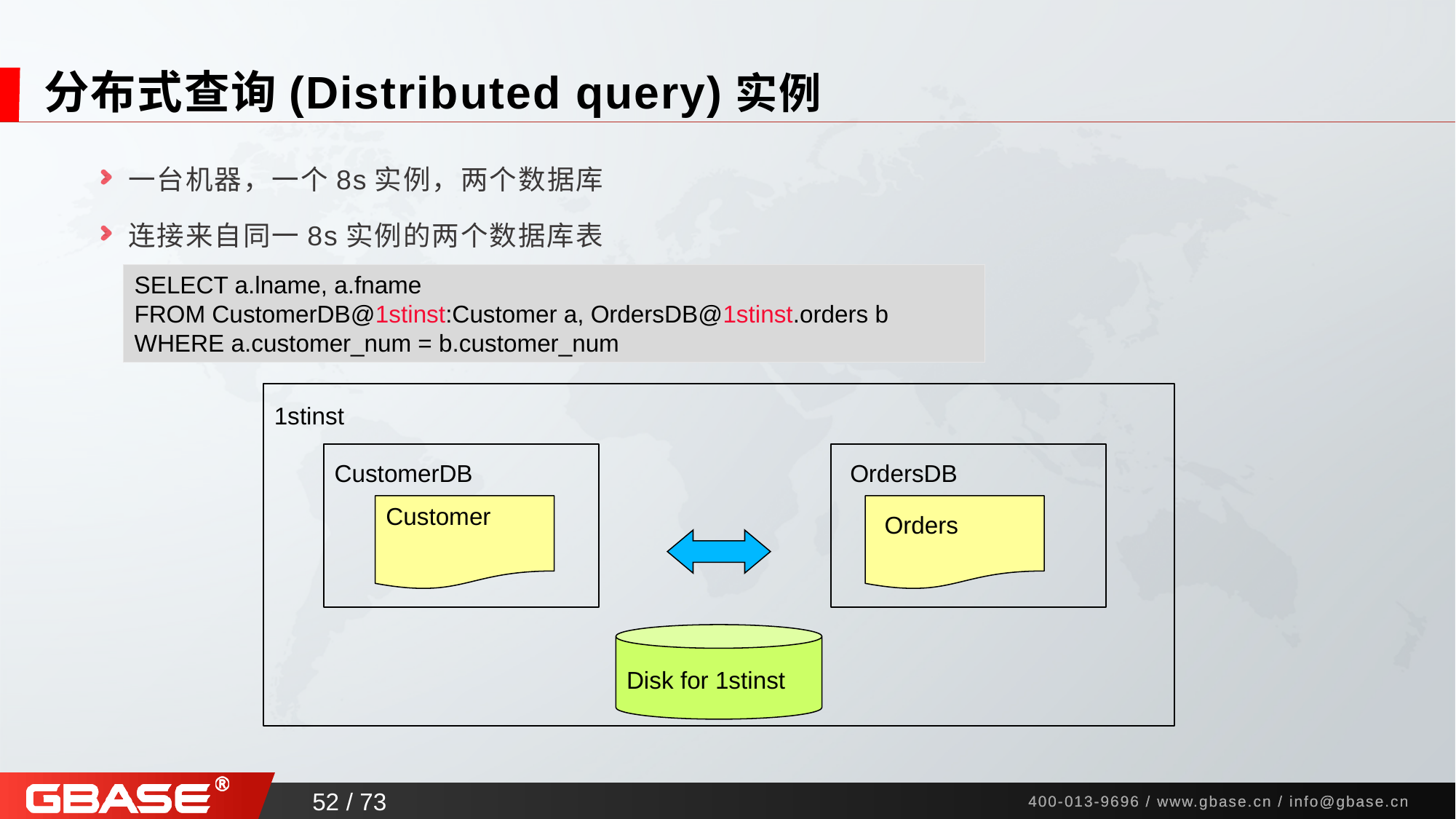

# 分布式查询(Distributed query)实例
一台机器，一个8s实例，两个数据库
连接来自同一8s实例的两个数据库表
SELECT a.lname, a.fname
FROM CustomerDB@1stinst:Customer a, OrdersDB@1stinst.orders b
WHERE a.customer_num = b.customer_num

1stinst

CustomerDB
OrdersDB
Customer

Orders

Disk for 1stinst